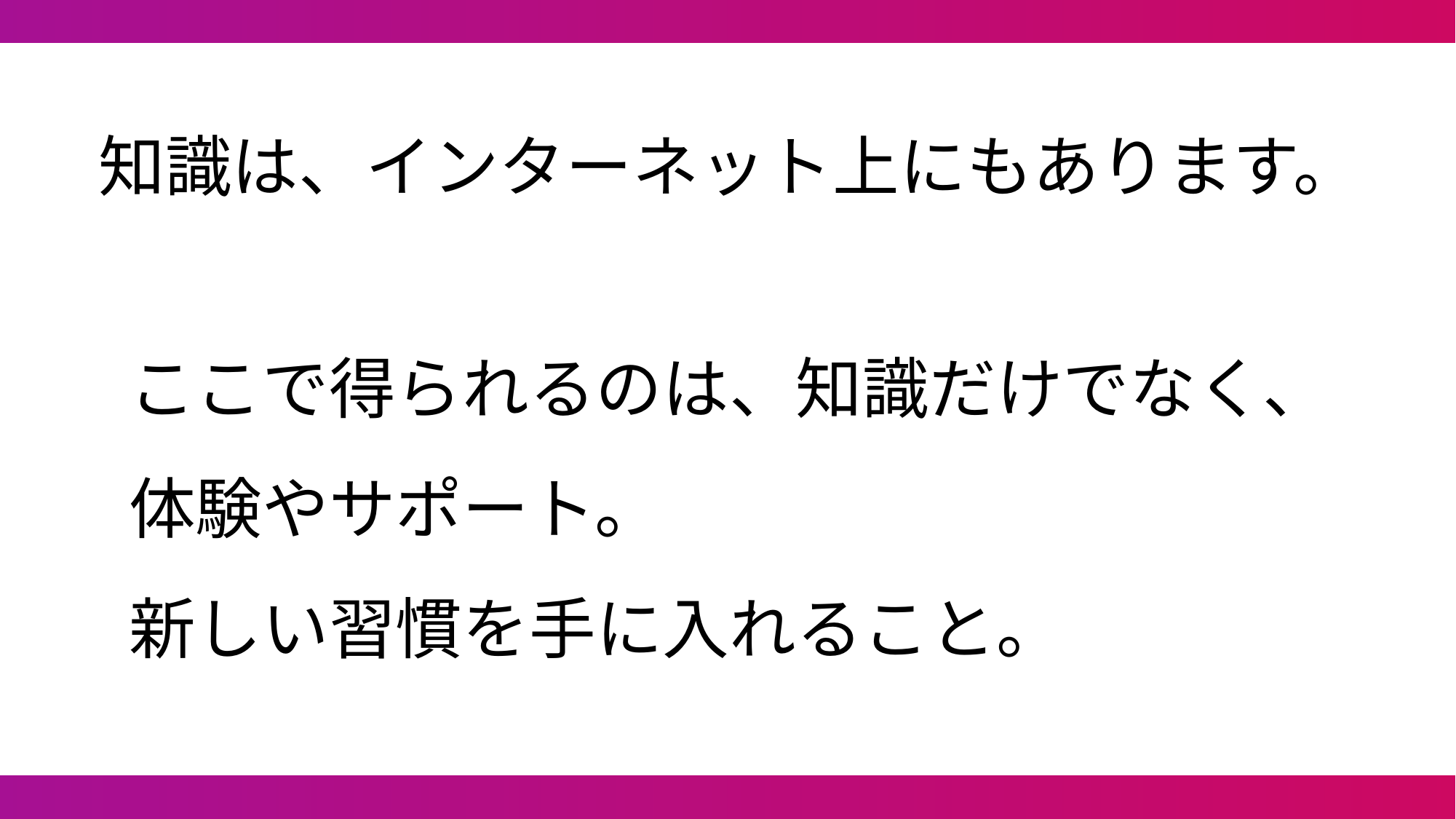

知識は、インターネット上にもあります。
ここで得られるのは、知識だけでなく、
体験やサポート。
新しい習慣を手に入れること。